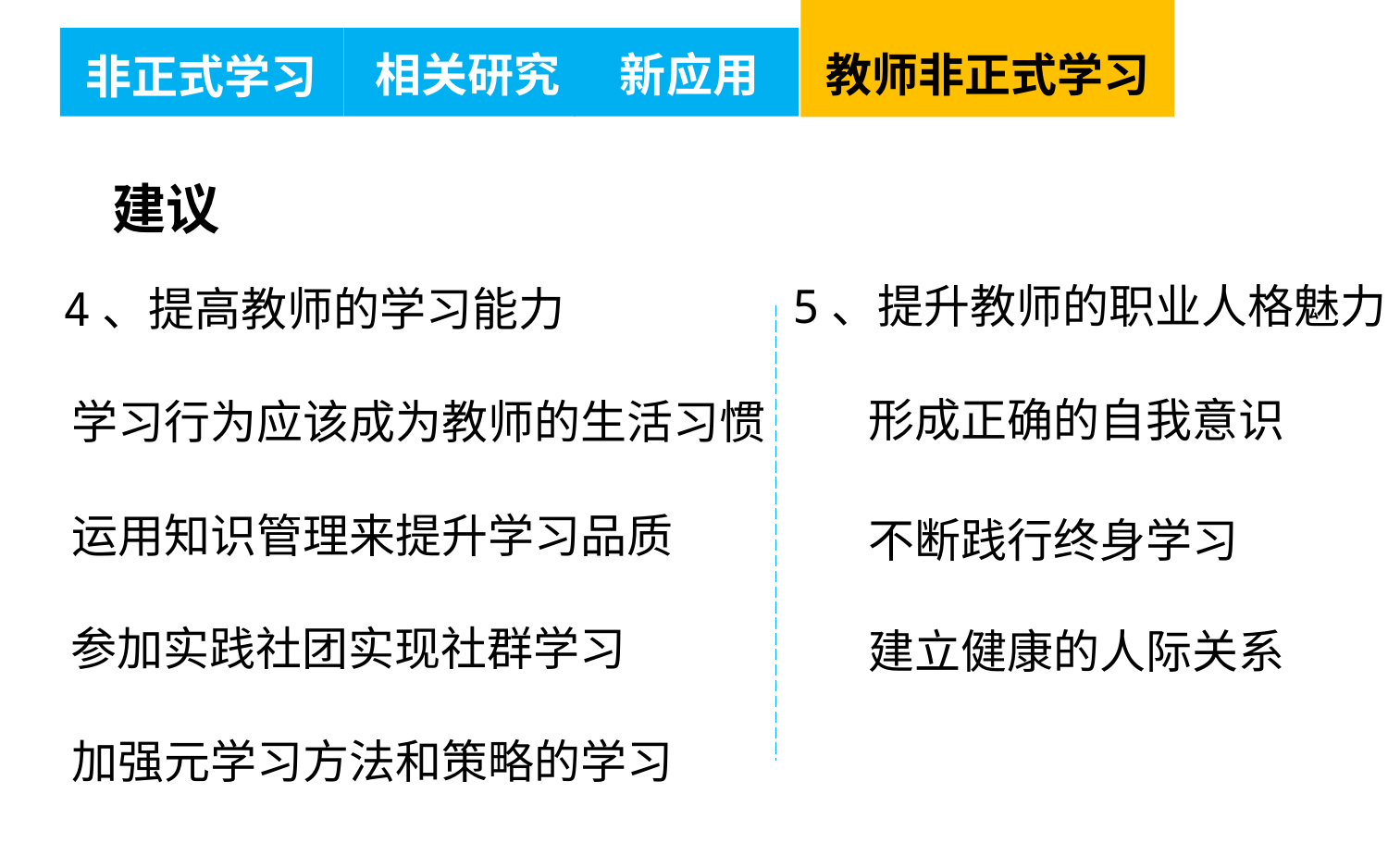

建议
5、提升教师的职业人格魅力
4、提高教师的学习能力
形成正确的自我意识
学习行为应该成为教师的生活习惯
运用知识管理来提升学习品质
不断践行终身学习
参加实践社团实现社群学习
建立健康的人际关系
加强元学习方法和策略的学习